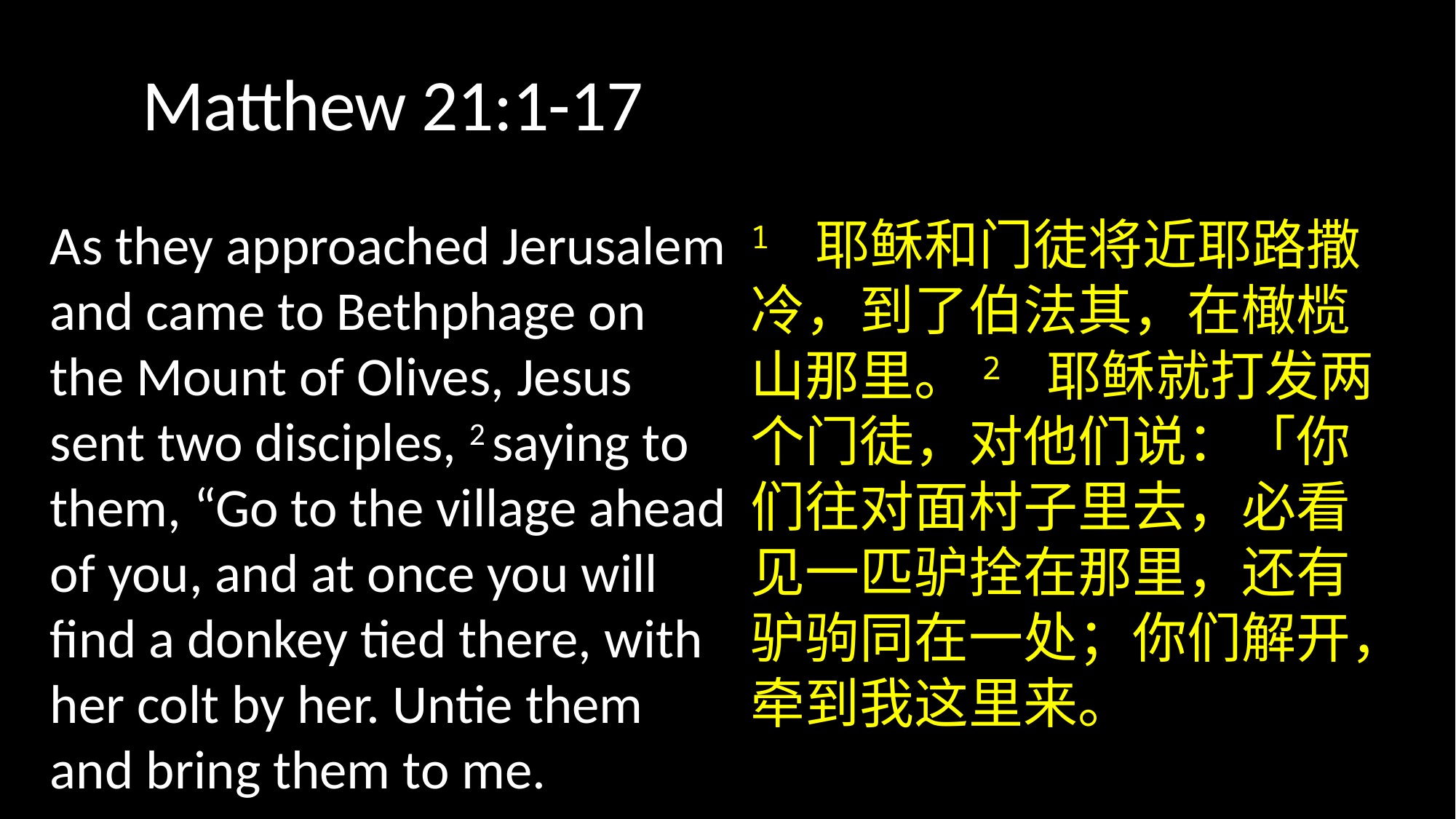

# Matthew 21:1-17
As they approached Jerusalem and came to Bethphage on the Mount of Olives, Jesus sent two disciples, 2 saying to them, “Go to the village ahead of you, and at once you will find a donkey tied there, with her colt by her. Untie them and bring them to me.
1 耶稣和门徒将近耶路撒冷，到了伯法其，在橄榄山那里。2 耶稣就打发两个门徒，对他们说：「你们往对面村子里去，必看见一匹驴拴在那里，还有驴驹同在一处；你们解开，牵到我这里来。